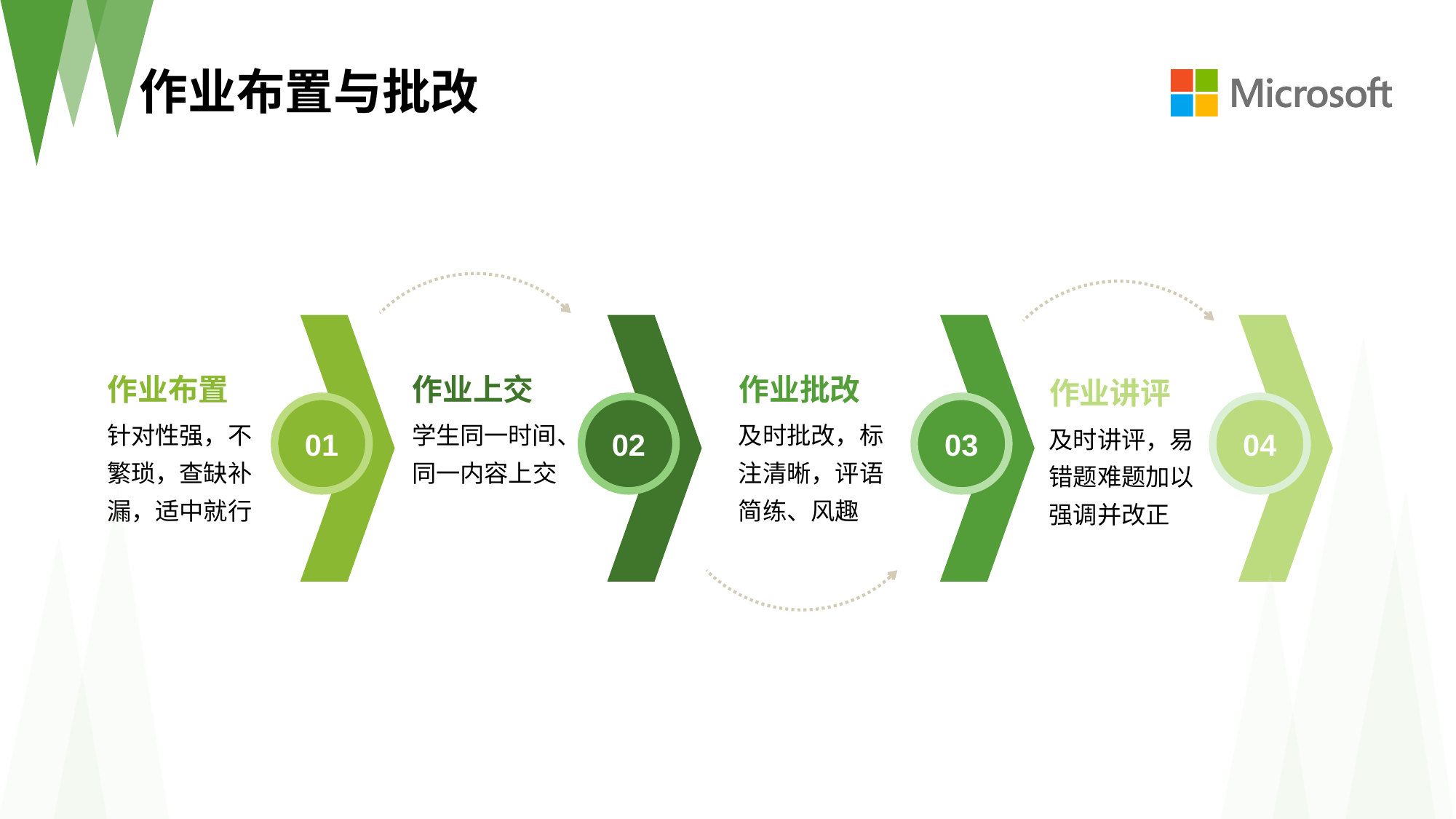

作业布置与批改

作业布置
作业上交
作业批改
作业讲评
01
02
03
04
针对性强，不繁琐，查缺补漏，适中就行
学生同一时间、同一内容上交
及时批改，标注清晰，评语简练、风趣
及时讲评，易错题难题加以强调并改正